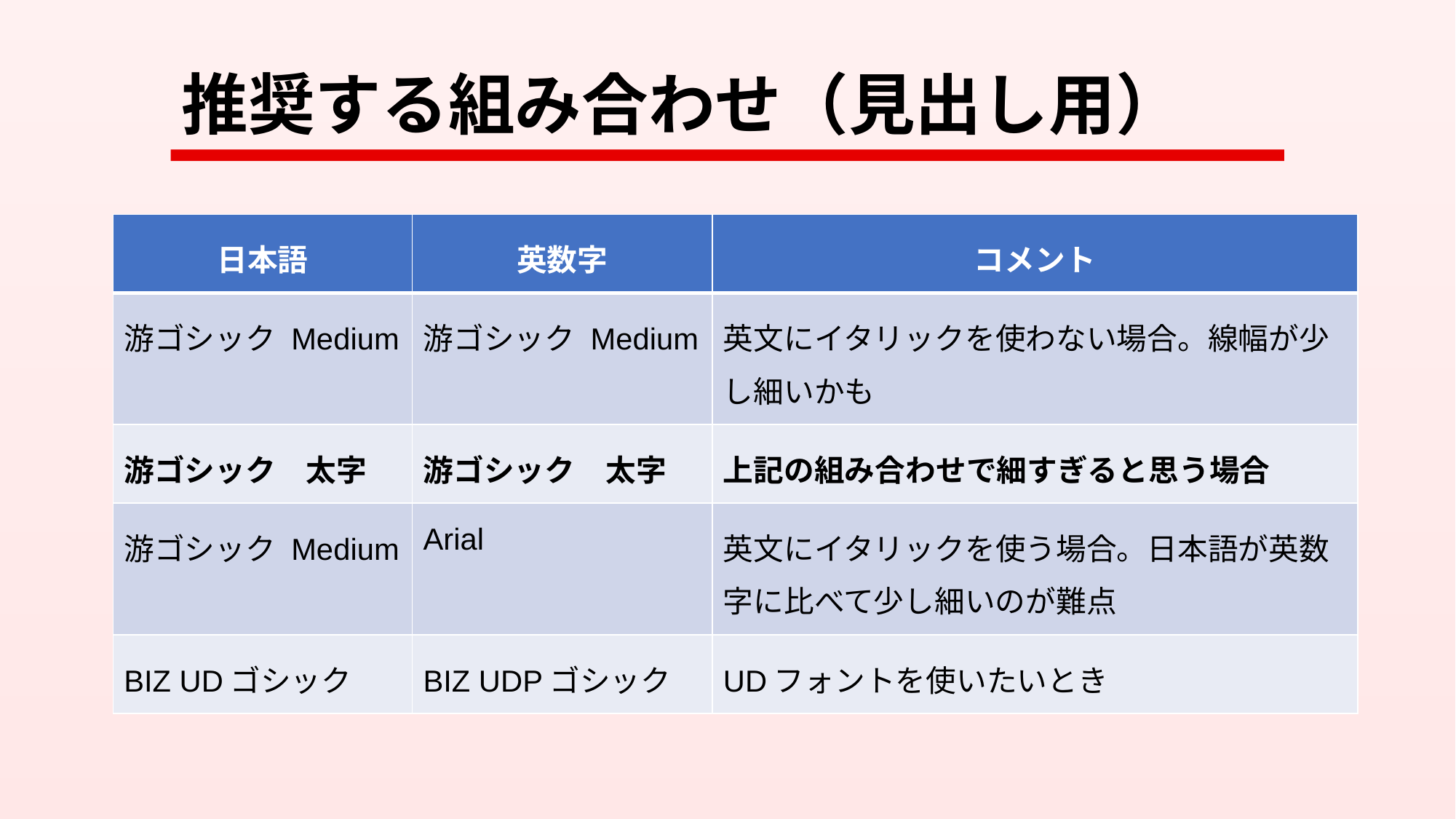

# 推奨する組み合わせ（見出し用）
| 日本語 | 英数字 | コメント |
| --- | --- | --- |
| 游ゴシック Medium | 游ゴシック Medium | 英文にイタリックを使わない場合。線幅が少し細いかも |
| 游ゴシック　太字 | 游ゴシック　太字 | 上記の組み合わせで細すぎると思う場合 |
| 游ゴシック Medium | Arial | 英文にイタリックを使う場合。日本語が英数字に比べて少し細いのが難点 |
| BIZ UDゴシック | BIZ UDPゴシック | UDフォントを使いたいとき |